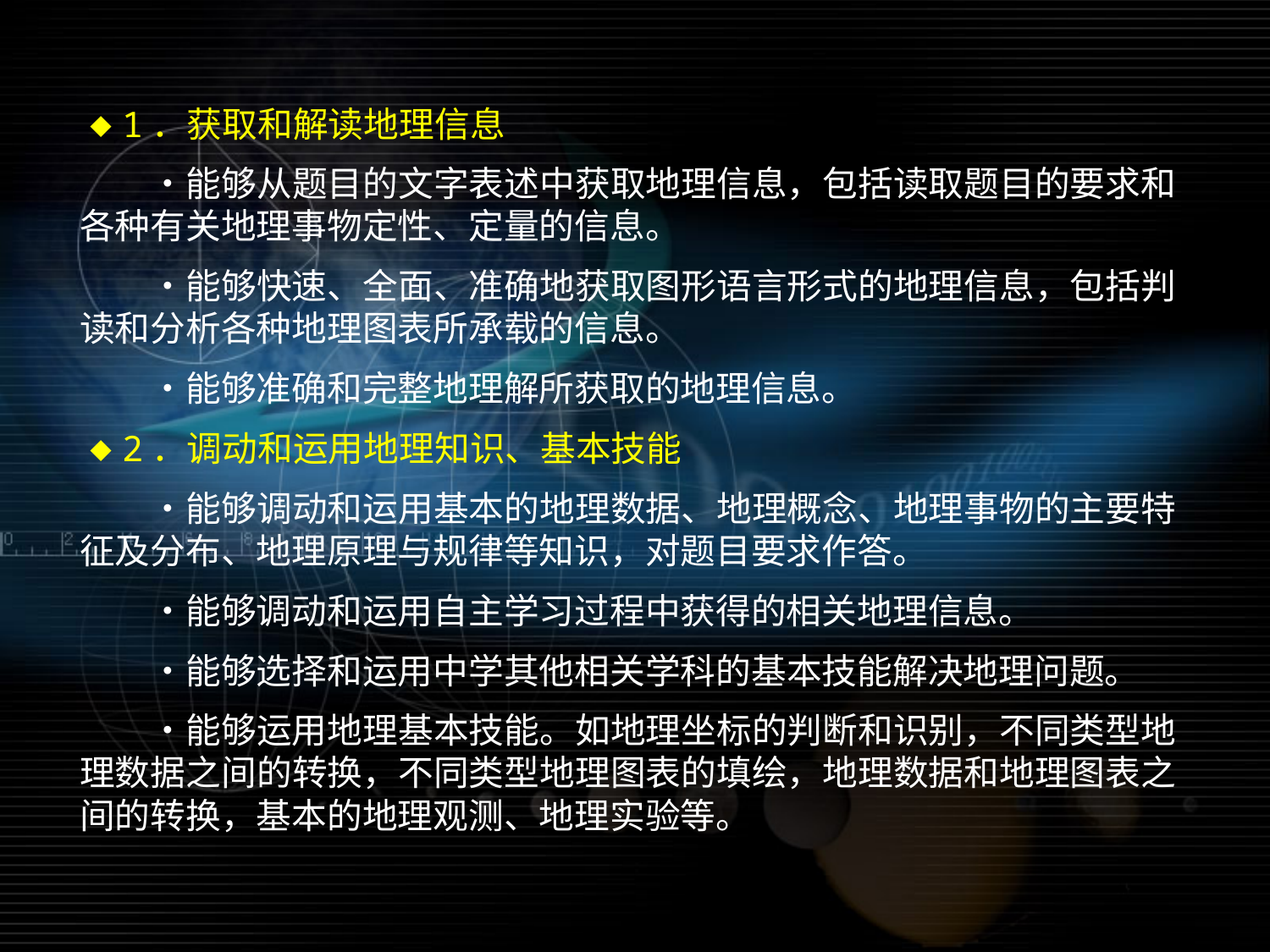

◆1．获取和解读地理信息
　　•能够从题目的文字表述中获取地理信息，包括读取题目的要求和各种有关地理事物定性、定量的信息。
　　•能够快速、全面、准确地获取图形语言形式的地理信息，包括判读和分析各种地理图表所承载的信息。
　　•能够准确和完整地理解所获取的地理信息。
◆2．调动和运用地理知识、基本技能
　　•能够调动和运用基本的地理数据、地理概念、地理事物的主要特征及分布、地理原理与规律等知识，对题目要求作答。
　　•能够调动和运用自主学习过程中获得的相关地理信息。
　　•能够选择和运用中学其他相关学科的基本技能解决地理问题。
　　•能够运用地理基本技能。如地理坐标的判断和识别，不同类型地理数据之间的转换，不同类型地理图表的填绘，地理数据和地理图表之间的转换，基本的地理观测、地理实验等。